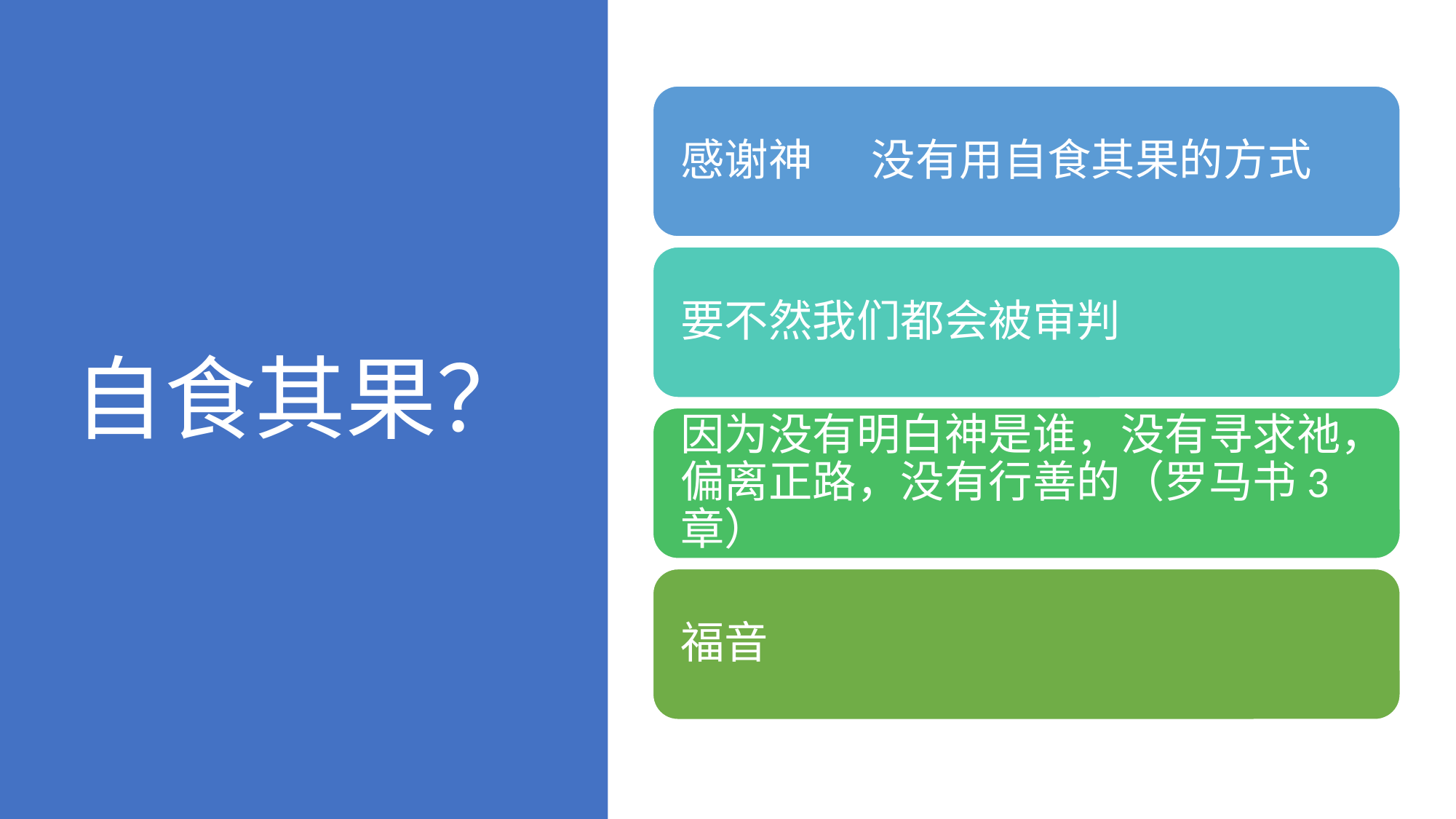

# 自食其果？
感谢神      没有用自食其果的方式
要不然我们都会被审判
因为没有明白神是谁，没有寻求祂，偏离正路，没有行善的（罗马书3章）
福音